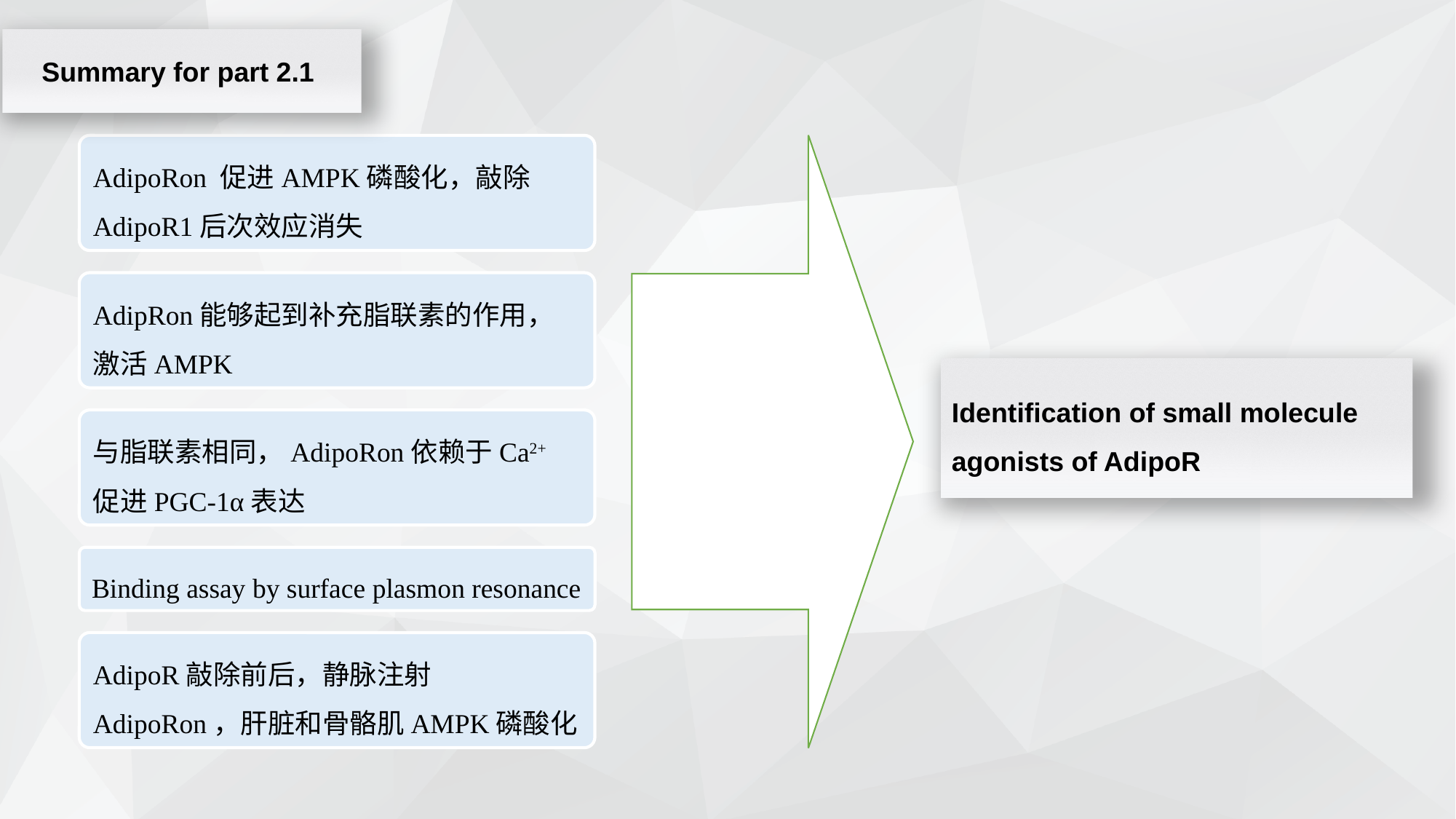

Summary for part 2.1
AdipoRon 促进AMPK磷酸化，敲除AdipoR1后次效应消失

AdipRon能够起到补充脂联素的作用，激活AMPK
Identification of small molecule agonists of AdipoR
与脂联素相同，AdipoRon依赖于Ca2+ 促进PGC-1α表达
Binding assay by surface plasmon resonance
AdipoR敲除前后，静脉注射AdipoRon，肝脏和骨骼肌AMPK磷酸化